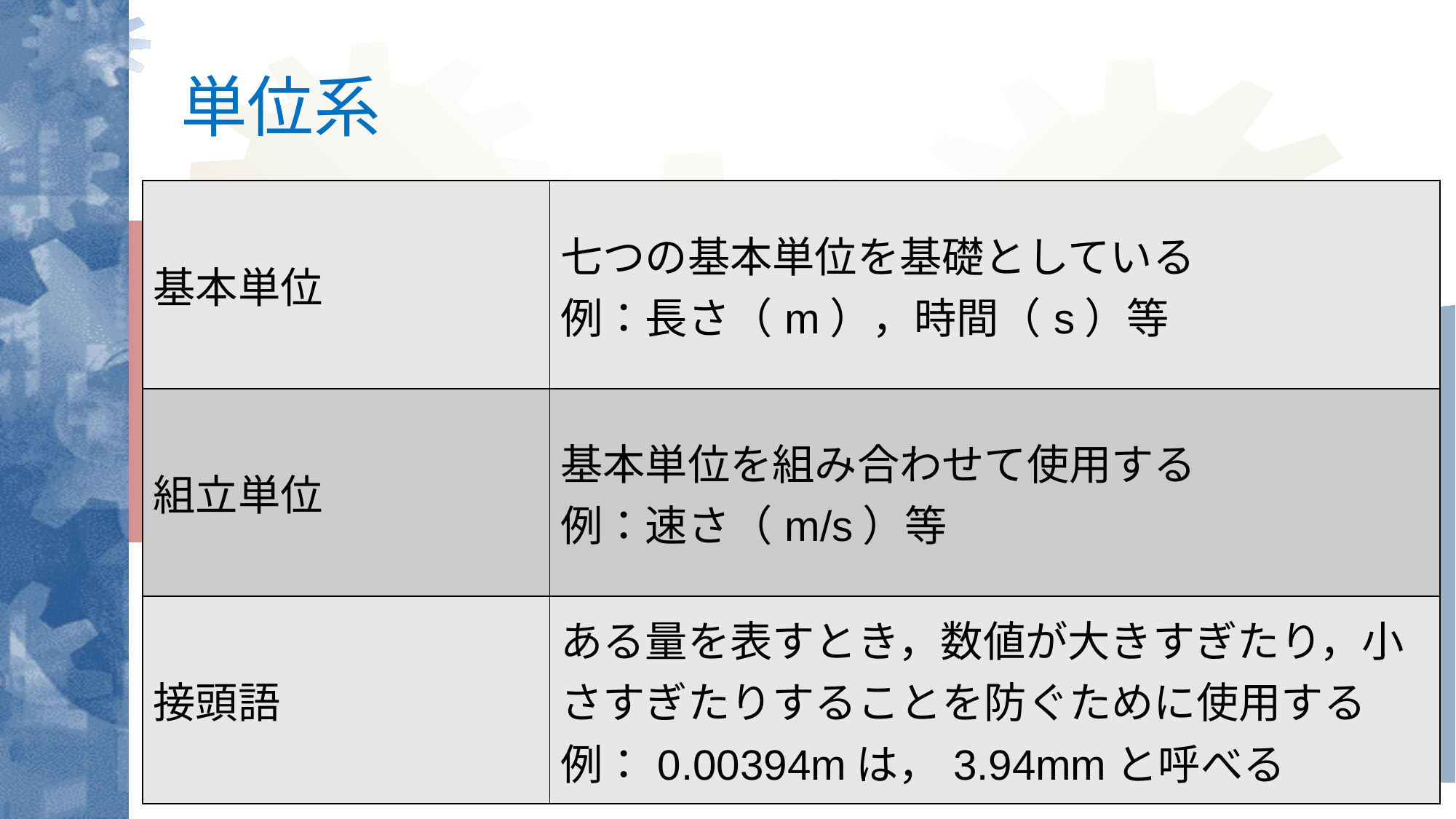

# 単位系
| 基本単位 | 七つの基本単位を基礎としている 例：長さ（m），時間（s）等 |
| --- | --- |
| 組立単位 | 基本単位を組み合わせて使用する 例：速さ（m/s）等 |
| 接頭語 | ある量を表すとき，数値が大きすぎたり，小さすぎたりすることを防ぐために使用する 例：0.00394mは，3.94mmと呼べる |